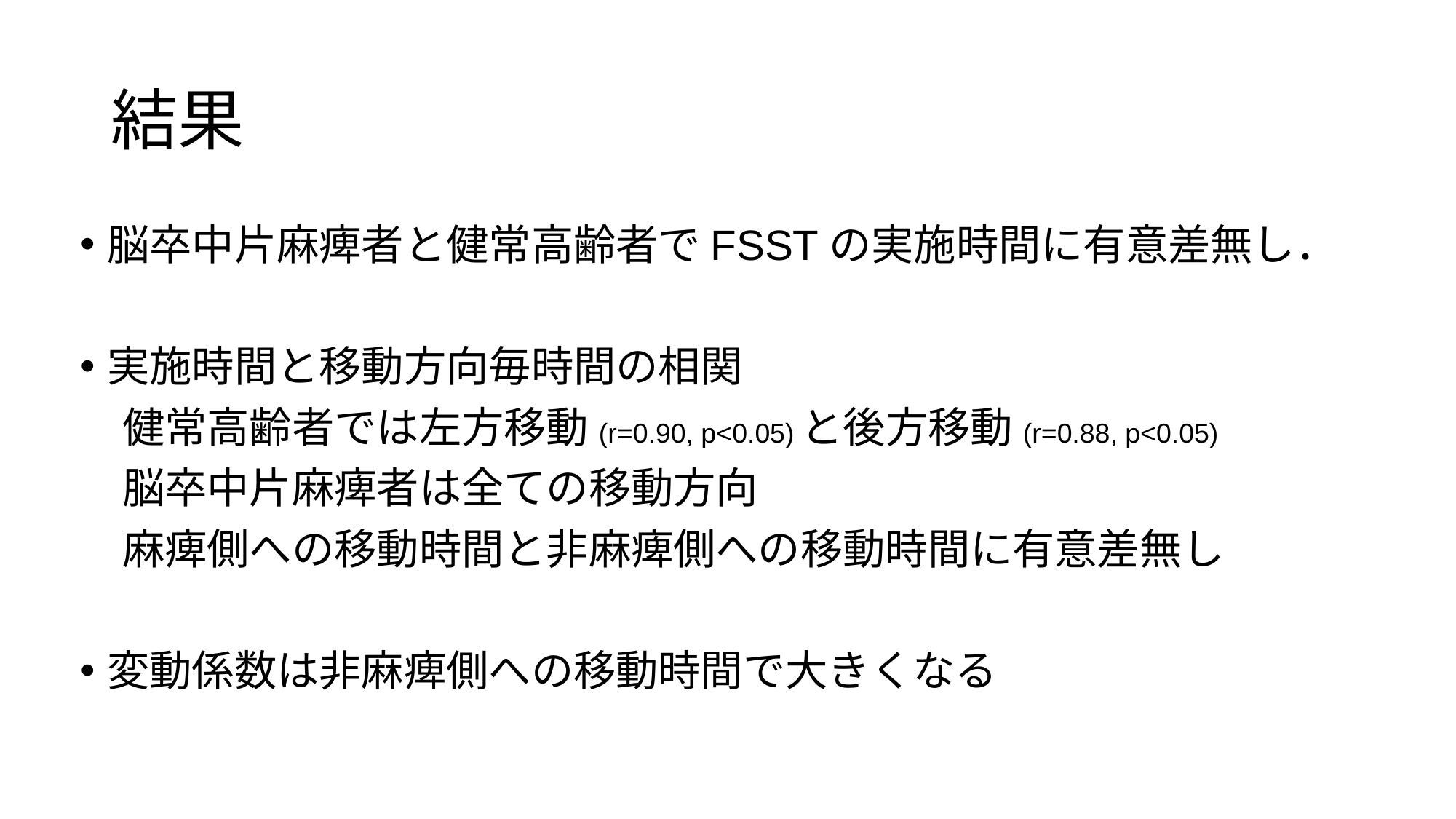

# 結果
脳卒中片麻痺者と健常高齢者でFSSTの実施時間に有意差無し．

実施時間と移動方向毎時間の相関
　健常高齢者では左方移動(r=0.90, p<0.05)と後方移動(r=0.88, p<0.05)
　脳卒中片麻痺者は全ての移動方向
　麻痺側への移動時間と非麻痺側への移動時間に有意差無し

変動係数は非麻痺側への移動時間で大きくなる